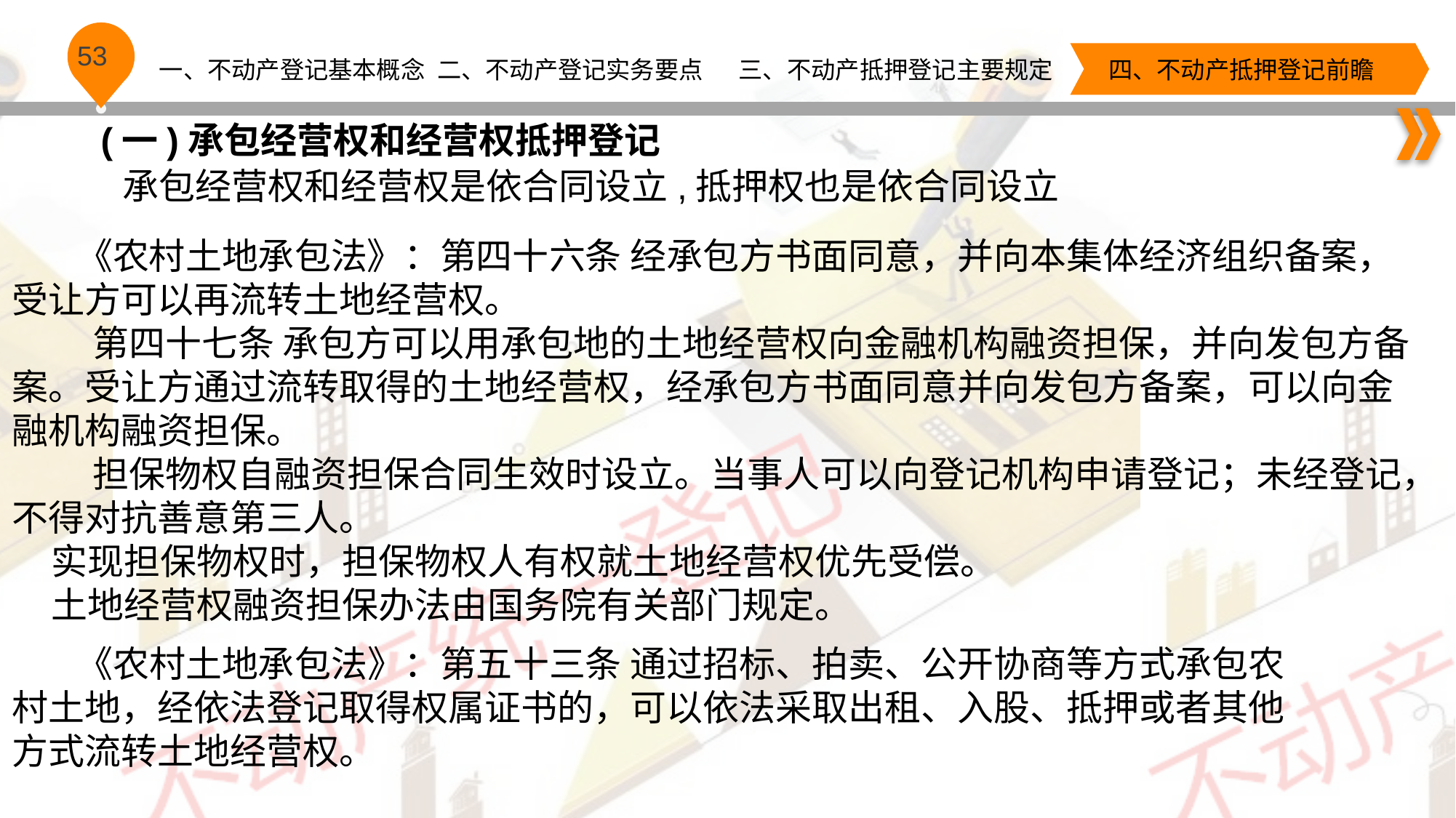

(一)承包经营权和经营权抵押登记
承包经营权和经营权是依合同设立,抵押权也是依合同设立
  《农村土地承包法》：第四十六条 经承包方书面同意，并向本集体经济组织备案，受让方可以再流转土地经营权。
    第四十七条 承包方可以用承包地的土地经营权向金融机构融资担保，并向发包方备案。受让方通过流转取得的土地经营权，经承包方书面同意并向发包方备案，可以向金融机构融资担保。
    担保物权自融资担保合同生效时设立。当事人可以向登记机构申请登记；未经登记，不得对抗善意第三人。实现担保物权时，担保物权人有权就土地经营权优先受偿。土地经营权融资担保办法由国务院有关部门规定。

  《农村土地承包法》：第五十三条 通过招标、拍卖、公开协商等方式承包农村土地，经依法登记取得权属证书的，可以依法采取出租、入股、抵押或者其他方式流转土地经营权。